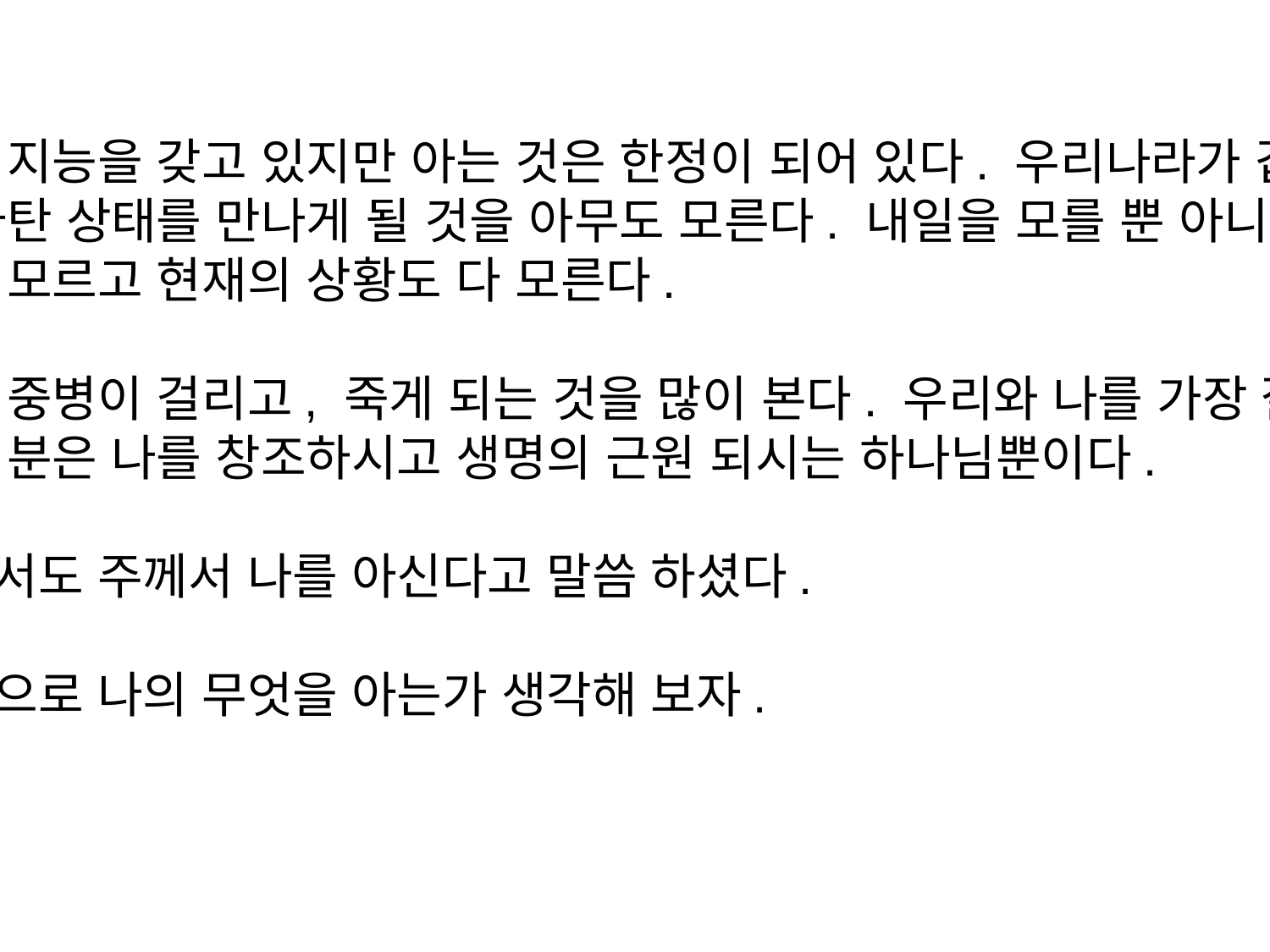

서론

인간이 지능을 갖고 있지만 아는 것은 한정이 되어 있다. 우리나라가 갑자기 경제 파탄 상태를 만나게 될 것을 아무도 모른다. 내일을 모를 뿐 아니라 오늘 하루도 모르고 현재의 상황도 다 모른다.

갑자기 중병이 걸리고, 죽게 되는 것을 많이 본다. 우리와 나를 가장 잘 아시는 분은 나를 창조하시고 생명의 근원 되시는 하나님뿐이다.

본문에서도 주께서 나를 아신다고 말씀 하셨다.

구체적으로 나의 무엇을 아는가 생각해 보자.